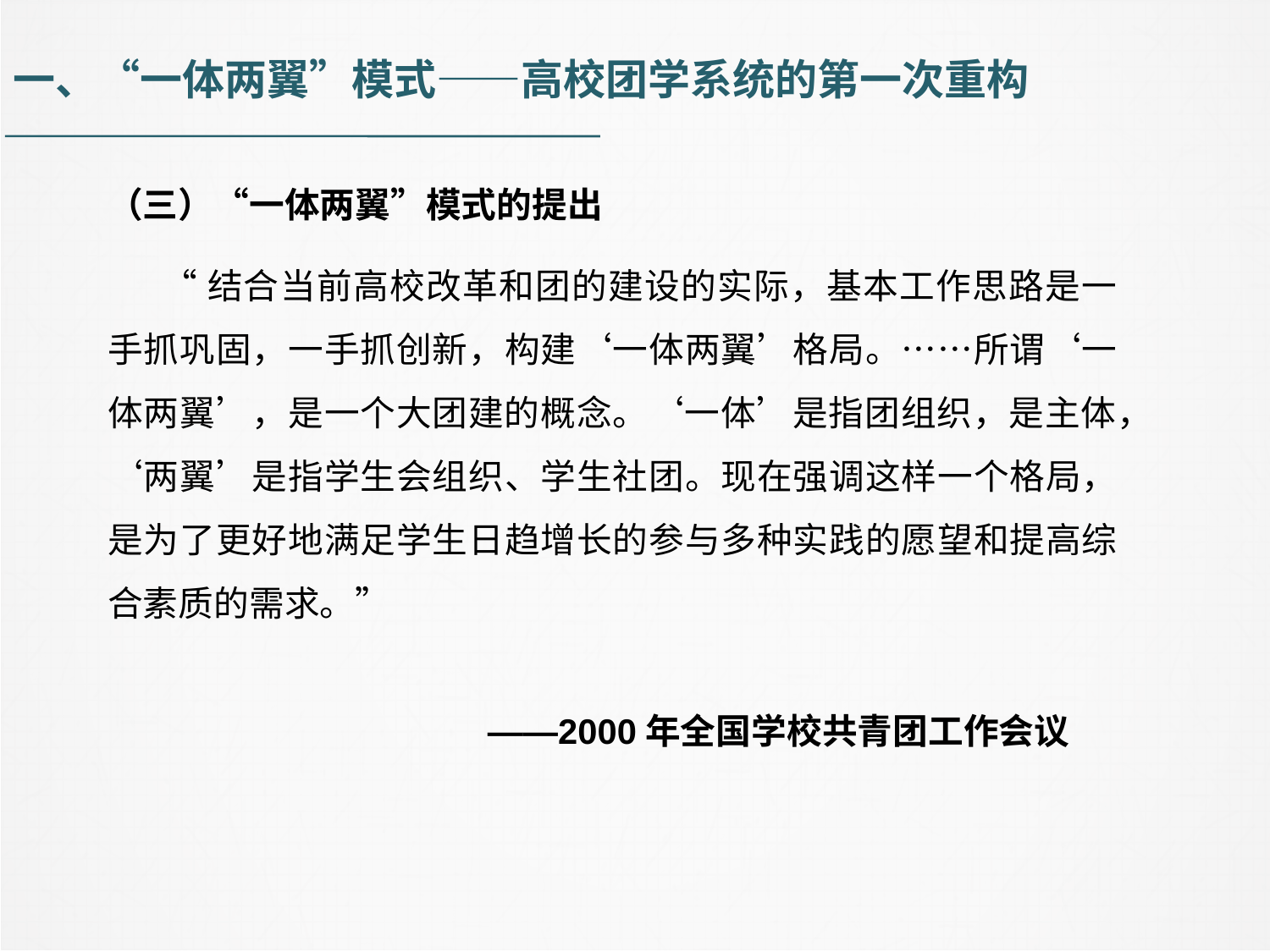

一、“一体两翼”模式——高校团学系统的第一次重构
（三）“一体两翼”模式的提出
      “结合当前高校改革和团的建设的实际，基本工作思路是一手抓巩固，一手抓创新，构建‘一体两翼’格局。……所谓‘一体两翼’，是一个大团建的概念。‘一体’是指团组织，是主体，‘两翼’是指学生会组织、学生社团。现在强调这样一个格局，是为了更好地满足学生日趋增长的参与多种实践的愿望和提高综合素质的需求。”

                                       ——2000年全国学校共青团工作会议